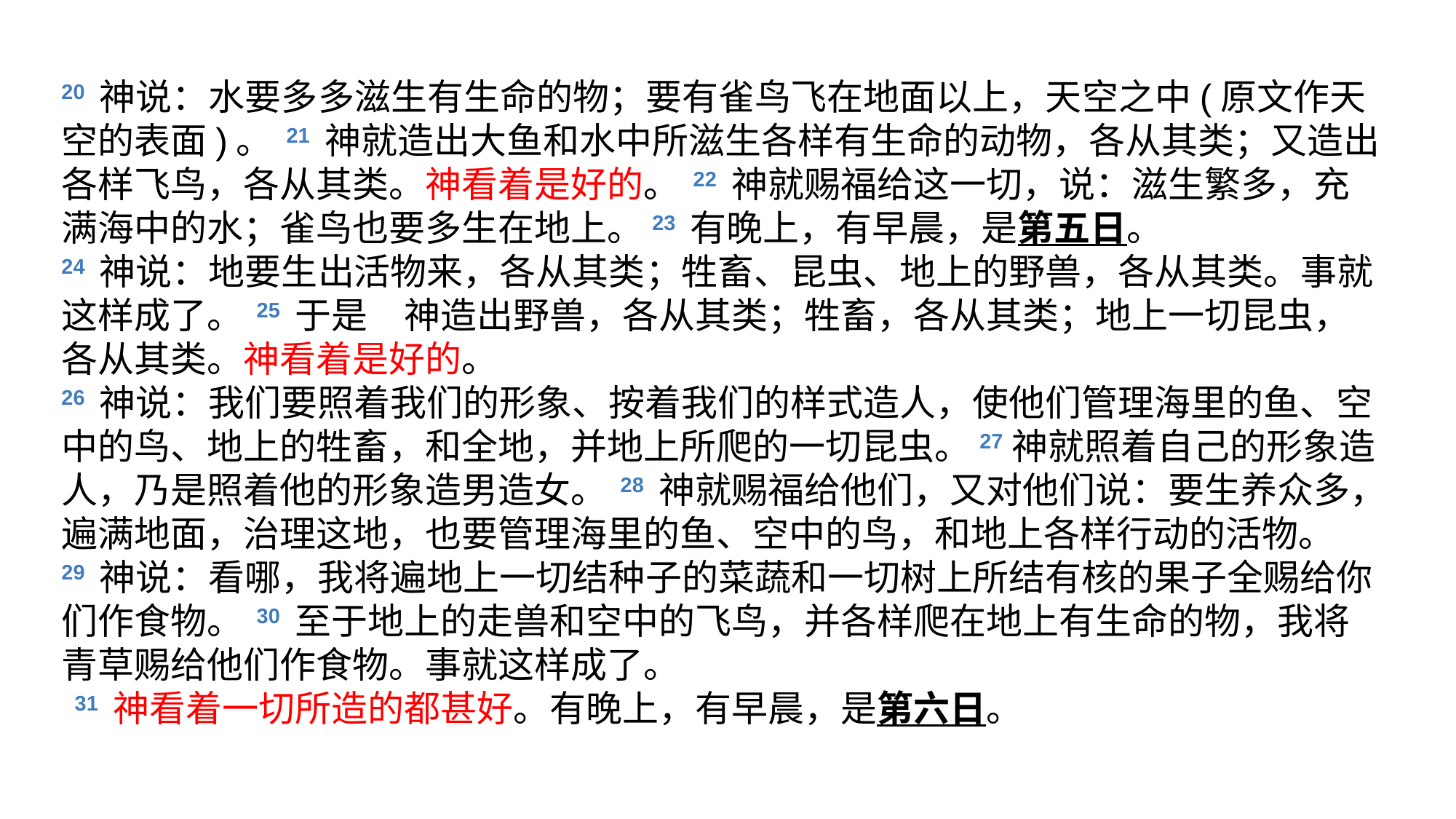

20 神说：水要多多滋生有生命的物；要有雀鸟飞在地面以上，天空之中(原文作天空的表面)。 21 神就造出大鱼和水中所滋生各样有生命的动物，各从其类；又造出各样飞鸟，各从其类。神看着是好的。 22 神就赐福给这一切，说：滋生繁多，充满海中的水；雀鸟也要多生在地上。23 有晚上，有早晨，是第五日。
24 神说：地要生出活物来，各从其类；牲畜、昆虫、地上的野兽，各从其类。事就这样成了。 25 于是　神造出野兽，各从其类；牲畜，各从其类；地上一切昆虫，各从其类。神看着是好的。
26 神说：我们要照着我们的形象、按着我们的样式造人，使他们管理海里的鱼、空中的鸟、地上的牲畜，和全地，并地上所爬的一切昆虫。27神就照着自己的形象造人，乃是照着他的形象造男造女。 28 神就赐福给他们，又对他们说：要生养众多，遍满地面，治理这地，也要管理海里的鱼、空中的鸟，和地上各样行动的活物。
29 神说：看哪，我将遍地上一切结种子的菜蔬和一切树上所结有核的果子全赐给你们作食物。 30 至于地上的走兽和空中的飞鸟，并各样爬在地上有生命的物，我将青草赐给他们作食物。事就这样成了。
 31 神看着一切所造的都甚好。有晚上，有早晨，是第六日。